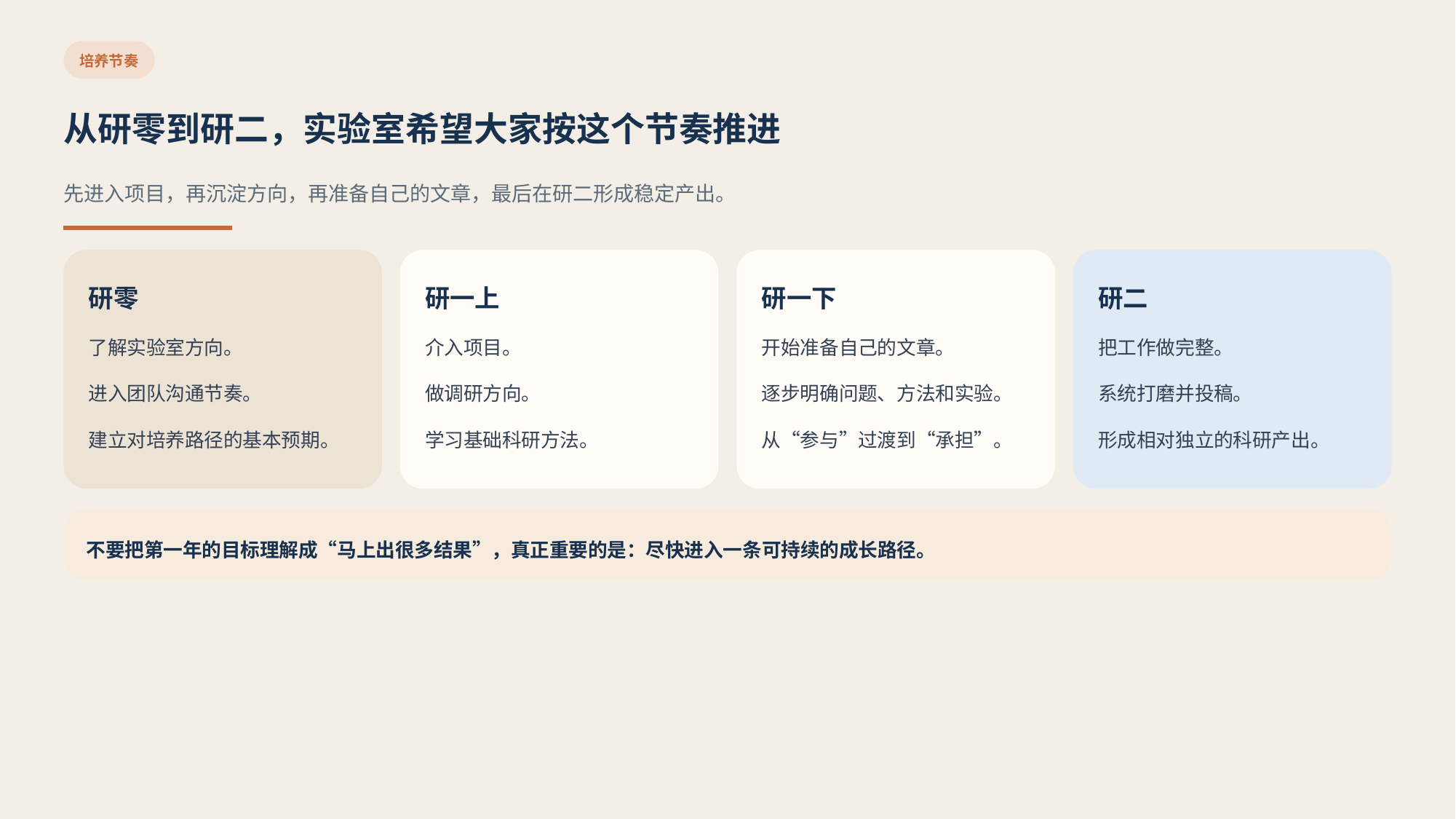

培养节奏
从研零到研二，实验室希望大家按这个节奏推进
先进入项目，再沉淀方向，再准备自己的文章，最后在研二形成稳定产出。

研零
研一上
研一下
研二
了解实验室方向。
介入项目。
开始准备自己的文章。
把工作做完整。
进入团队沟通节奏。
做调研方向。
逐步明确问题、方法和实验。
系统打磨并投稿。
建立对培养路径的基本预期。
学习基础科研方法。
从“参与”过渡到“承担”。
形成相对独立的科研产出。

不要把第一年的目标理解成“马上出很多结果”，真正重要的是：尽快进入一条可持续的成长路径。